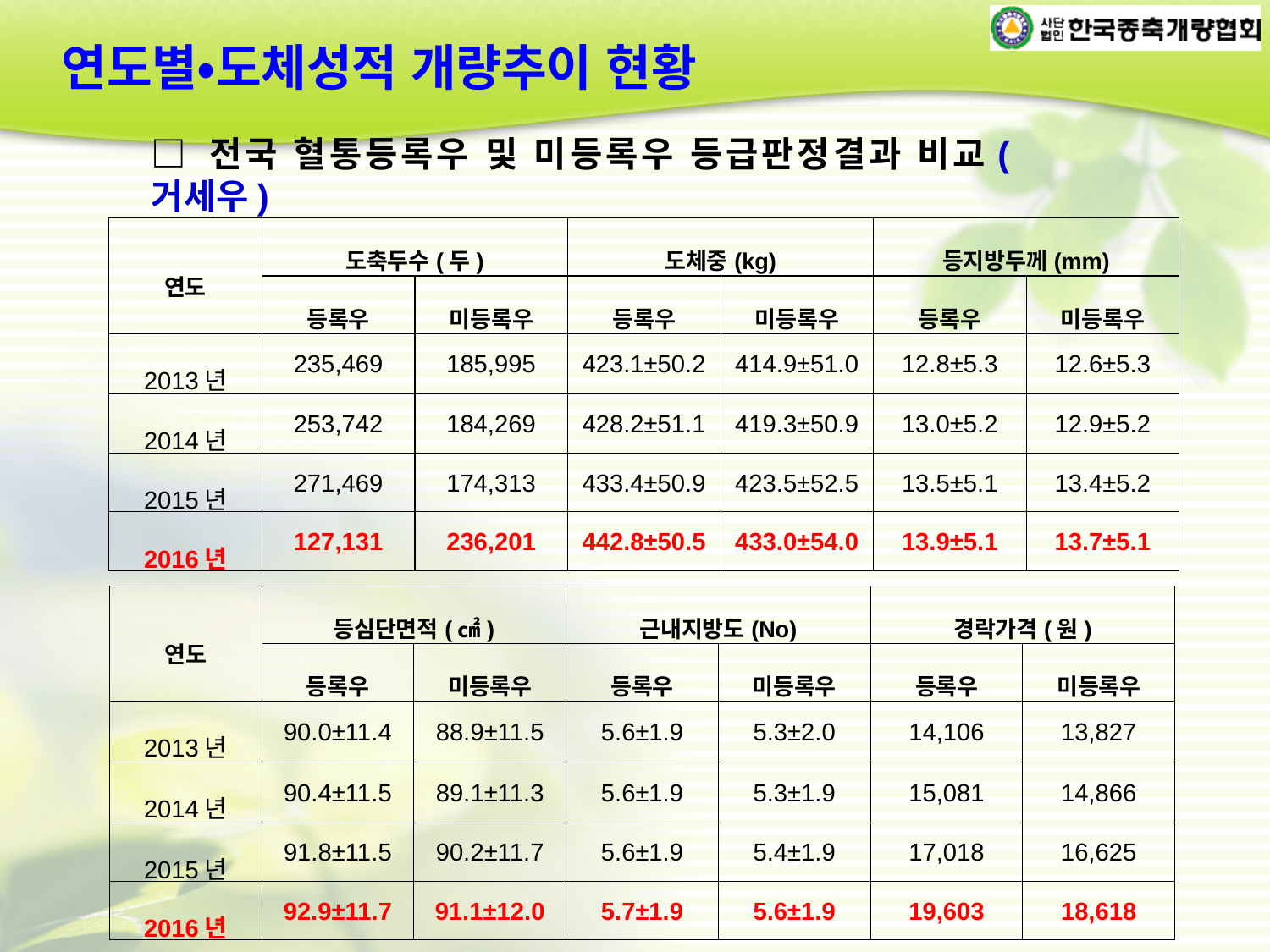

연도별•도체성적 개량추이 현황
□ 전국 혈통등록우 및 미등록우 등급판정결과 비교(거세우)
| 연도 | 도축두수(두) |  | 도체중(kg) |  | 등지방두께(mm) |  |
| --- | --- | --- | --- | --- | --- | --- |
|  | 등록우 | 미등록우 | 등록우 | 미등록우 | 등록우 | 미등록우 |
| 2013년 | 235,469 | 185,995 | 423.1±50.2 | 414.9±51.0 | 12.8±5.3 | 12.6±5.3 |
| 2014년 | 253,742 | 184,269 | 428.2±51.1 | 419.3±50.9 | 13.0±5.2 | 12.9±5.2 |
| 2015년 | 271,469 | 174,313 | 433.4±50.9 | 423.5±52.5 | 13.5±5.1 | 13.4±5.2 |
| 2016년 | 127,131 | 236,201 | 442.8±50.5 | 433.0±54.0 | 13.9±5.1 | 13.7±5.1 |
| 연도 | 등심단면적(㎠) |  | 근내지방도(No) |  | 경락가격(원) |  |
| --- | --- | --- | --- | --- | --- | --- |
|  | 등록우 | 미등록우 | 등록우 | 미등록우 | 등록우 | 미등록우 |
| 2013년 | 90.0±11.4 | 88.9±11.5 | 5.6±1.9 | 5.3±2.0 | 14,106 | 13,827 |
| 2014년 | 90.4±11.5 | 89.1±11.3 | 5.6±1.9 | 5.3±1.9 | 15,081 | 14,866 |
| 2015년 | 91.8±11.5 | 90.2±11.7 | 5.6±1.9 | 5.4±1.9 | 17,018 | 16,625 |
| 2016년 | 92.9±11.7 | 91.1±12.0 | 5.7±1.9 | 5.6±1.9 | 19,603 | 18,618 |